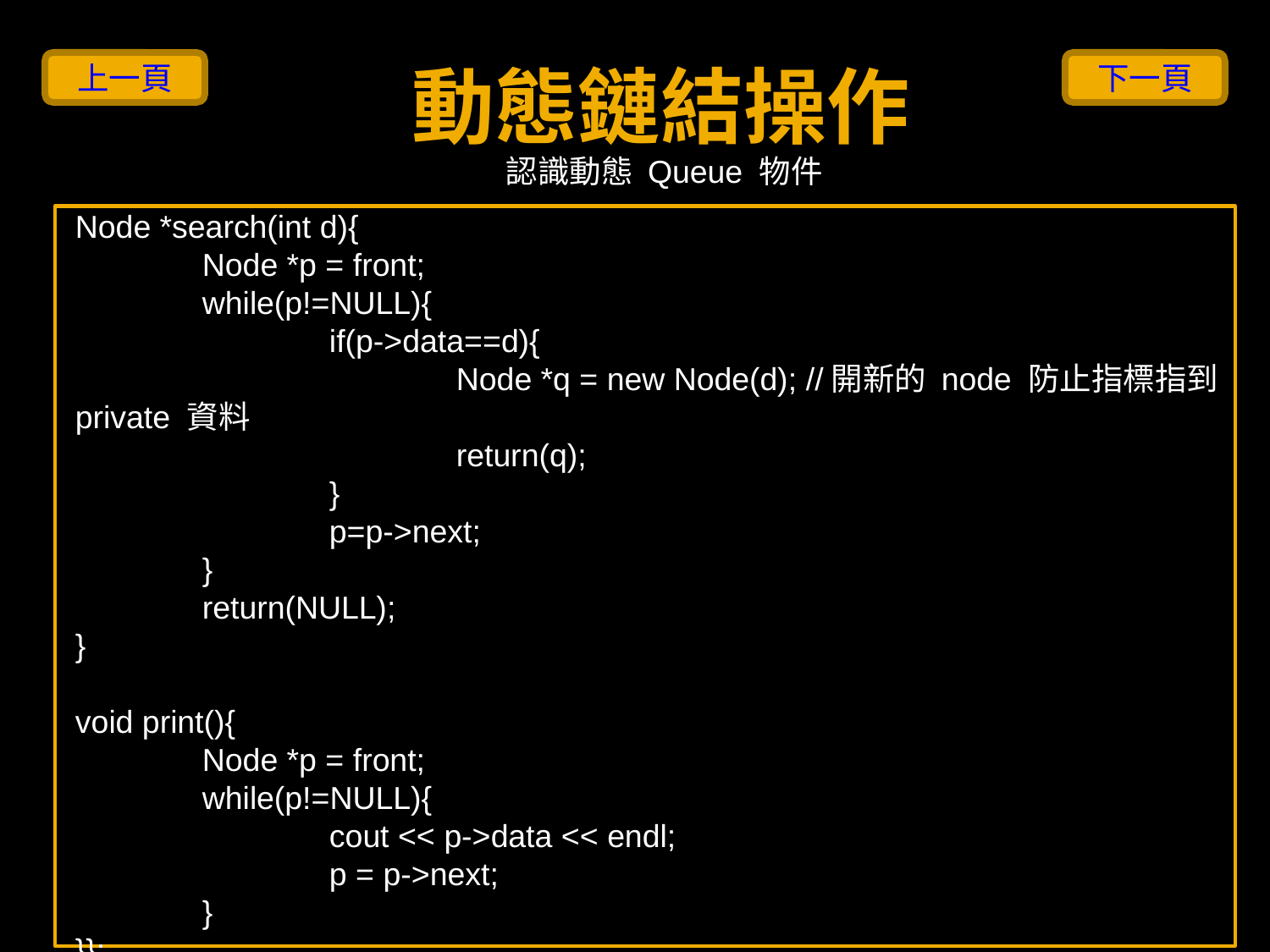

# 動態鏈結操作
上一頁
下一頁
認識動態 Queue 物件
Node *search(int d){
	Node *p = front;
	while(p!=NULL){
		if(p->data==d){
			Node *q = new Node(d); //開新的 node 防止指標指到 private 資料
			return(q);
		}
		p=p->next;
	}
	return(NULL);
}

void print(){
	Node *p = front;
	while(p!=NULL){
		cout << p->data << endl;
		p = p->next;
	}
}};

4